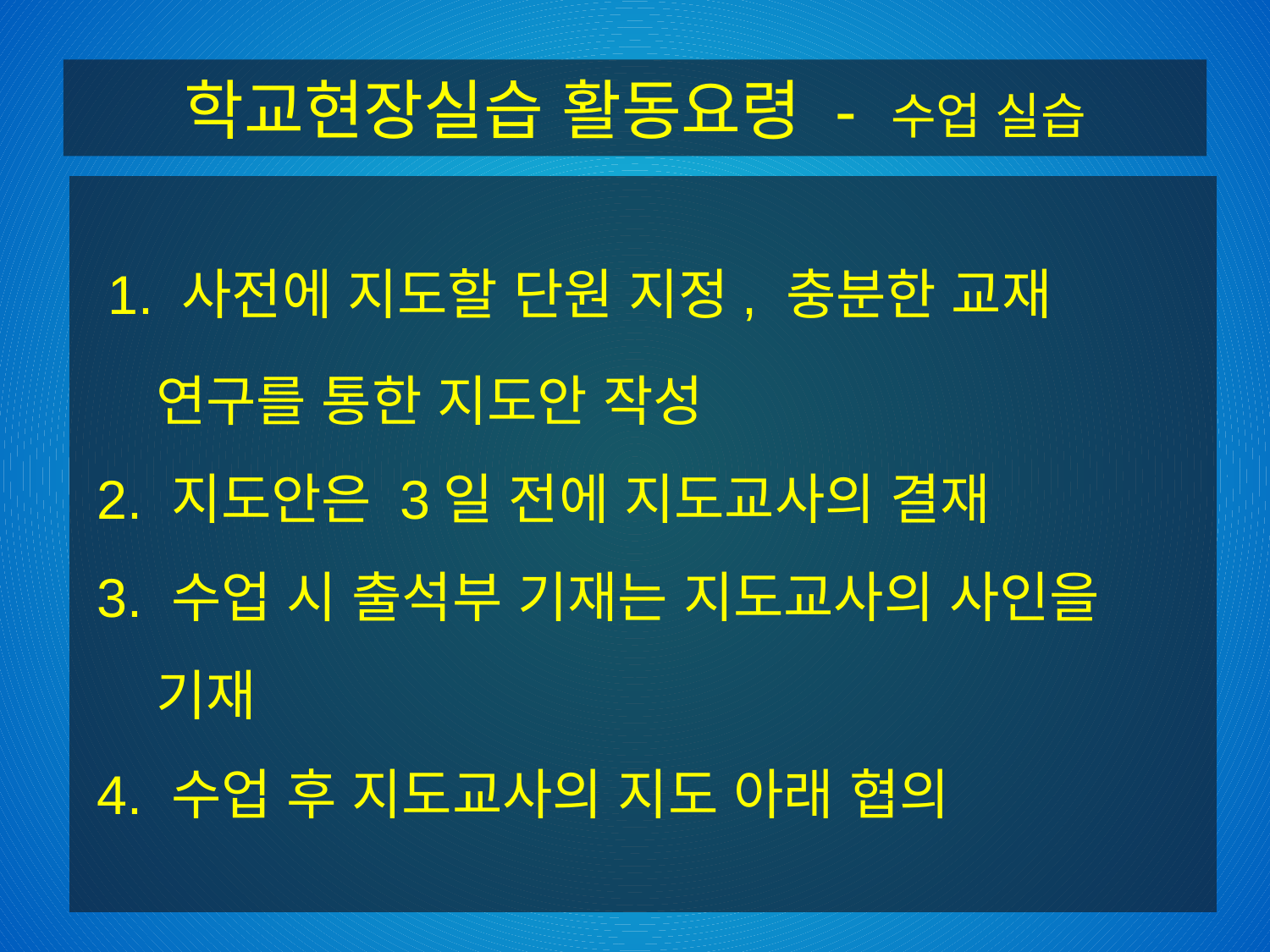

학교현장실습 활동요령 - 수업 실습
 1. 사전에 지도할 단원 지정, 충분한 교재
    연구를 통한 지도안 작성
 2. 지도안은 3일 전에 지도교사의 결재
 3. 수업 시 출석부 기재는 지도교사의 사인을
    기재
 4. 수업 후 지도교사의 지도 아래 협의